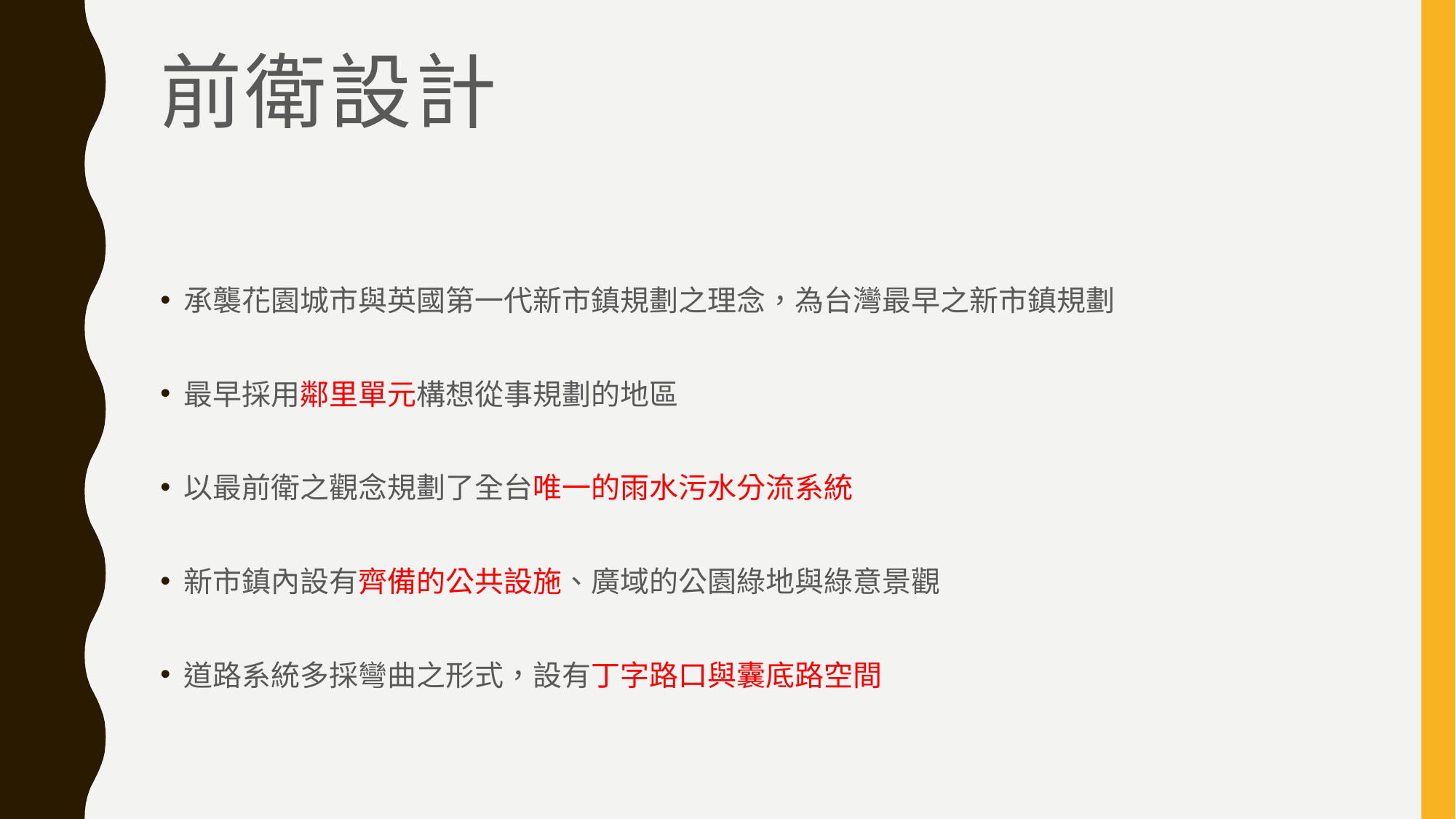

# 前衛設計
承襲花園城市與英國第一代新市鎮規劃之理念，為台灣最早之新市鎮規劃

最早採用鄰里單元構想從事規劃的地區

以最前衛之觀念規劃了全台唯一的雨水污水分流系統

新市鎮內設有齊備的公共設施、廣域的公園綠地與綠意景觀

道路系統多採彎曲之形式，設有丁字路口與囊底路空間